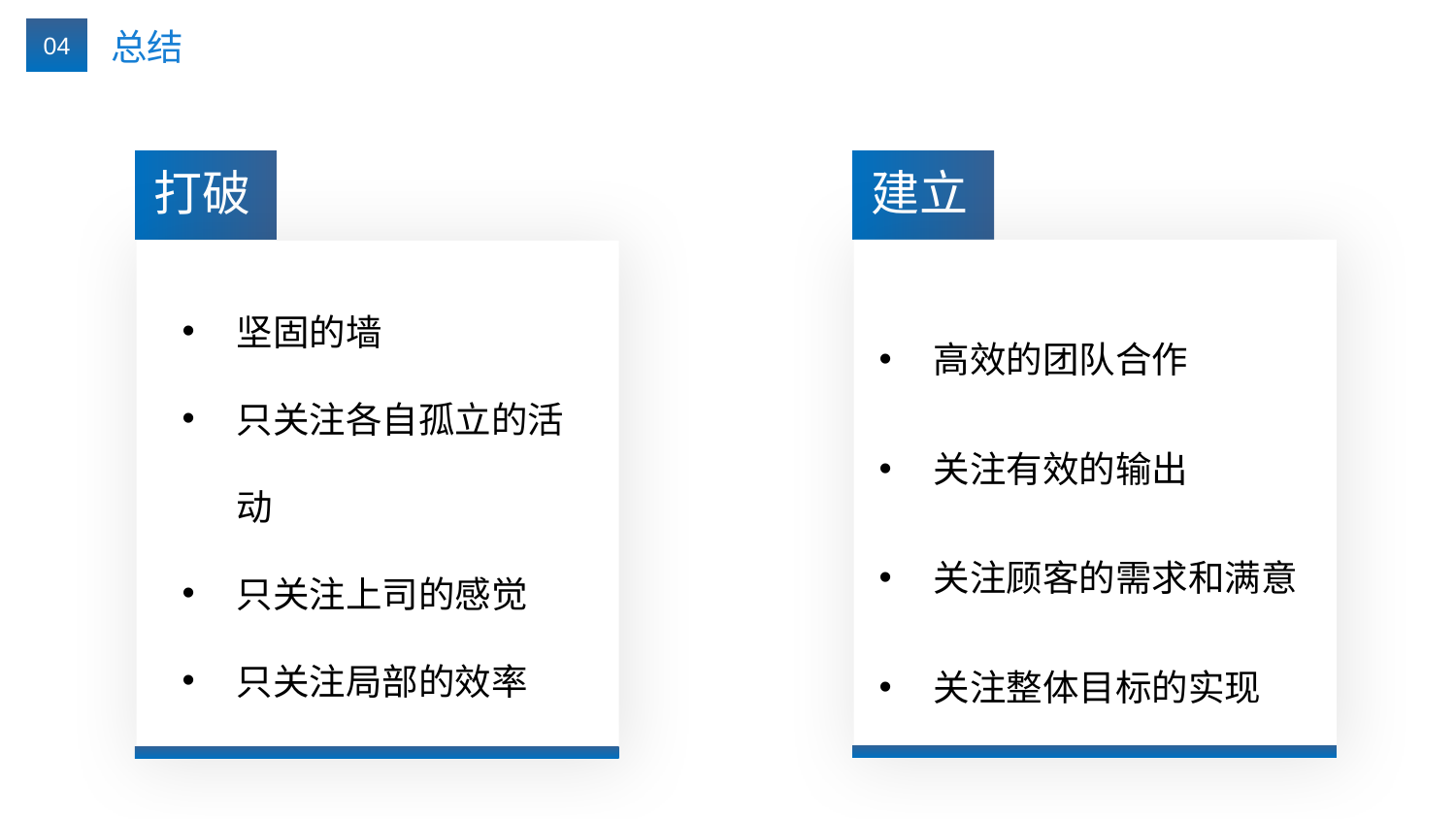

04
总结

打破

建立

高效的团队合作
关注有效的输出
关注顾客的需求和满意
关注整体目标的实现
坚固的墙
只关注各自孤立的活动
只关注上司的感觉
只关注局部的效率